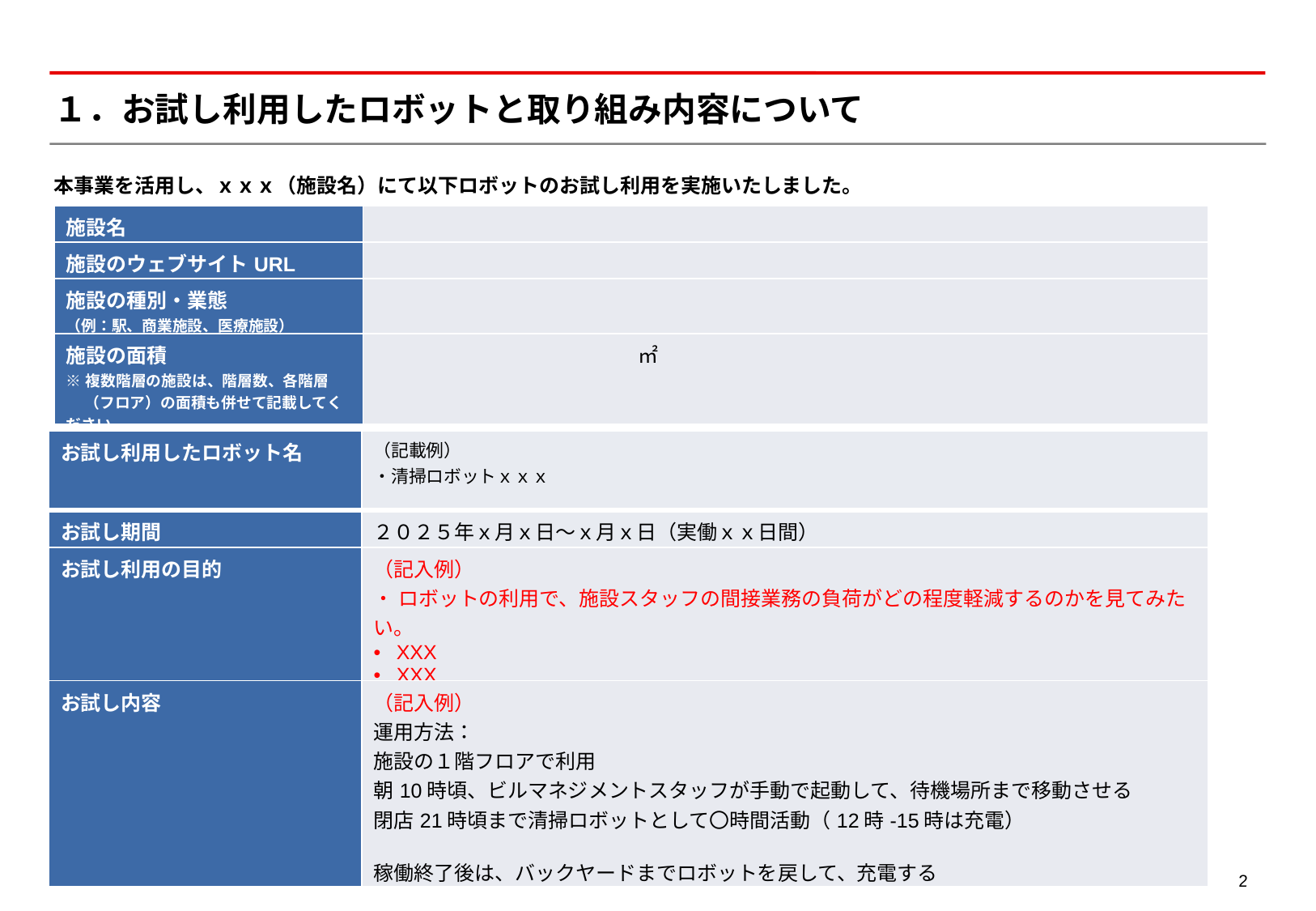

# １．お試し利用したロボットと取り組み内容について
本事業を活用し、ｘｘｘ（施設名）にて以下ロボットのお試し利用を実施いたしました。
| 施設名 |  |
| --- | --- |
| 施設のウェブサイトURL |  |
| 施設の種別・業態 （例：駅、商業施設、医療施設） |  |
| 施設の面積 ※複数階層の施設は、階層数、各階層 　 （フロア）の面積も併せて記載してください。 | ㎡ |
| お試し利用したロボット名 | （記載例） ・清掃ロボットｘｘｘ |
| --- | --- |
| お試し期間 | ２０２５年ｘ月ｘ日～ｘ月ｘ日（実働ｘｘ日間） |
| お試し利用の目的 | （記入例） ・ ロボットの利用で、施設スタッフの間接業務の負荷がどの程度軽減するのかを見てみたい。 XXX XXX |
| お試し内容 | （記入例） 運用方法： 施設の１階フロアで利用 朝10時頃、ビルマネジメントスタッフが手動で起動して、待機場所まで移動させる 閉店21時頃まで清掃ロボットとして〇時間活動（12時-15時は充電） 稼働終了後は、バックヤードまでロボットを戻して、充電する |